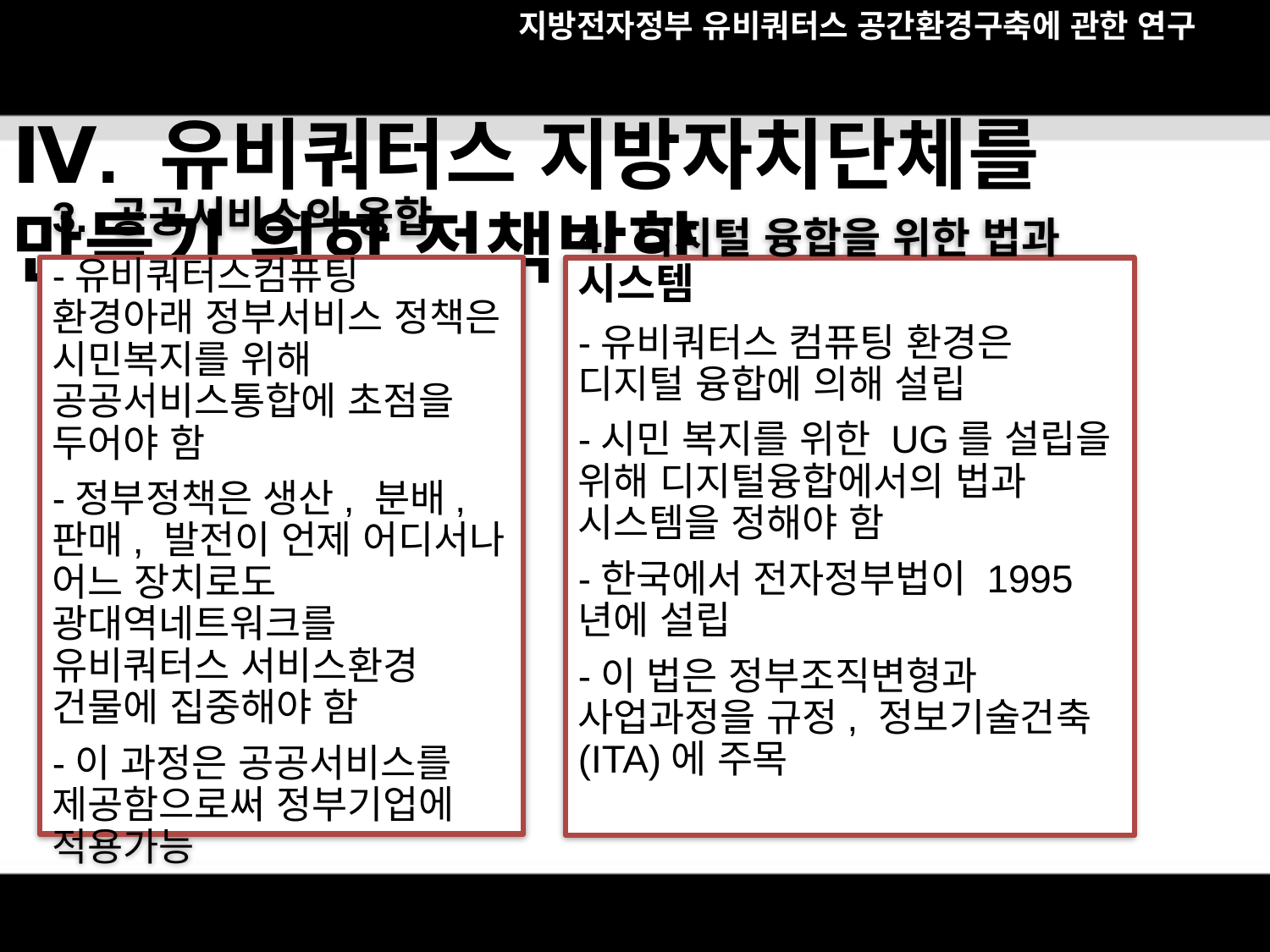

지방전자정부 유비쿼터스 공간환경구축에 관한 연구
Ⅳ. 유비쿼터스 지방자치단체를 만들기 위한 정책방향

3. 공공서비스의 융합
-유비쿼터스컴퓨팅 환경아래 정부서비스 정책은 시민복지를 위해 공공서비스통합에 초점을 두어야 함
-정부정책은 생산, 분배, 판매, 발전이 언제 어디서나 어느 장치로도 광대역네트워크를 유비쿼터스 서비스환경 건물에 집중해야 함
-이 과정은 공공서비스를 제공함으로써 정부기업에 적용가능

4. 디지털 융합을 위한 법과 시스템
-유비쿼터스 컴퓨팅 환경은 디지털 융합에 의해 설립
-시민 복지를 위한 UG를 설립을 위해 디지털융합에서의 법과 시스템을 정해야 함
-한국에서 전자정부법이 1995년에 설립
-이 법은 정부조직변형과 사업과정을 규정, 정보기술건축(ITA)에 주목